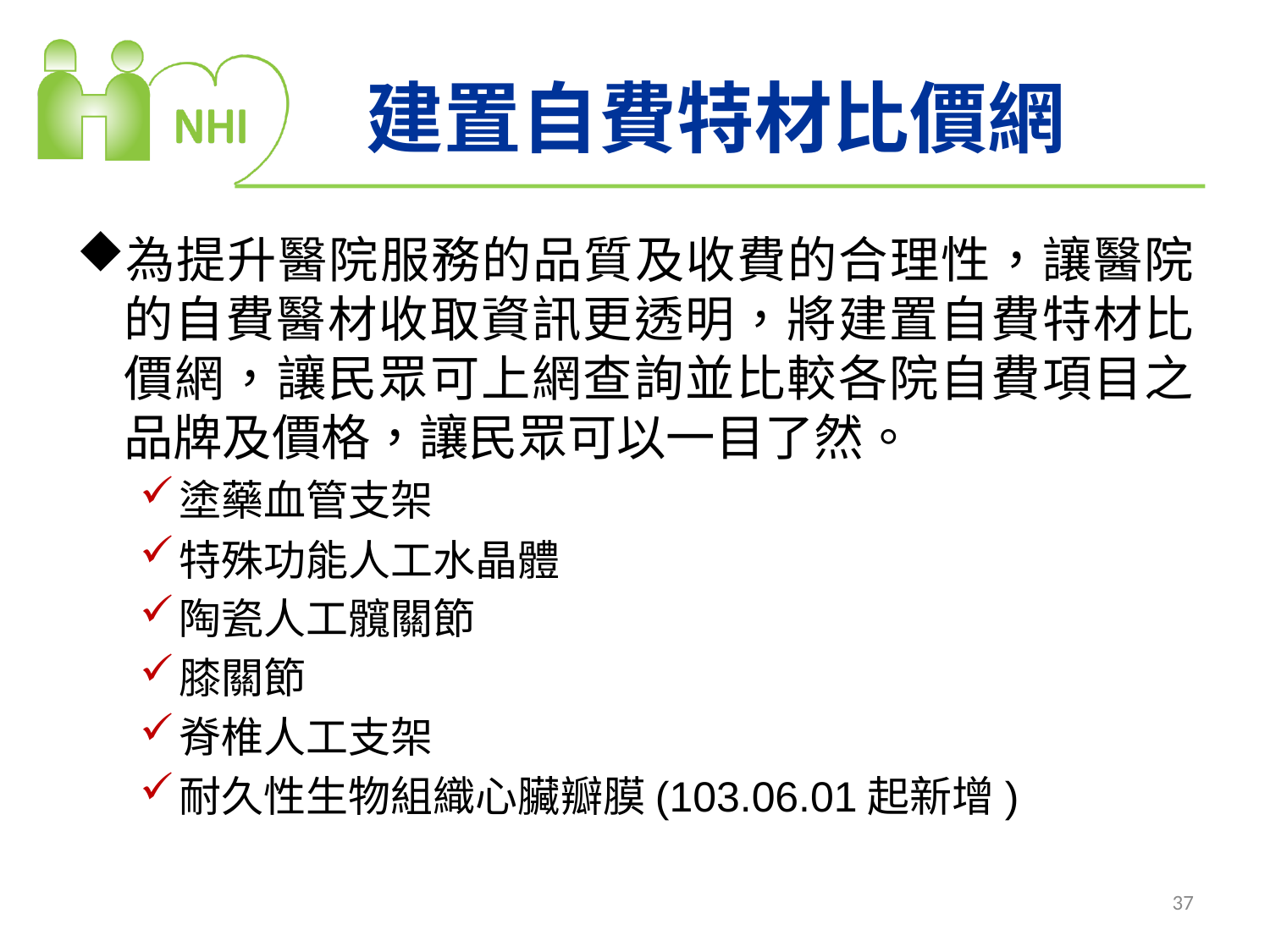

建置自費特材比價網
為提升醫院服務的品質及收費的合理性，讓醫院的自費醫材收取資訊更透明，將建置自費特材比價網，讓民眾可上網查詢並比較各院自費項目之品牌及價格，讓民眾可以一目了然。
塗藥血管支架
特殊功能人工水晶體
陶瓷人工髖關節
膝關節
脊椎人工支架
耐久性生物組織心臟瓣膜(103.06.01起新增)
37